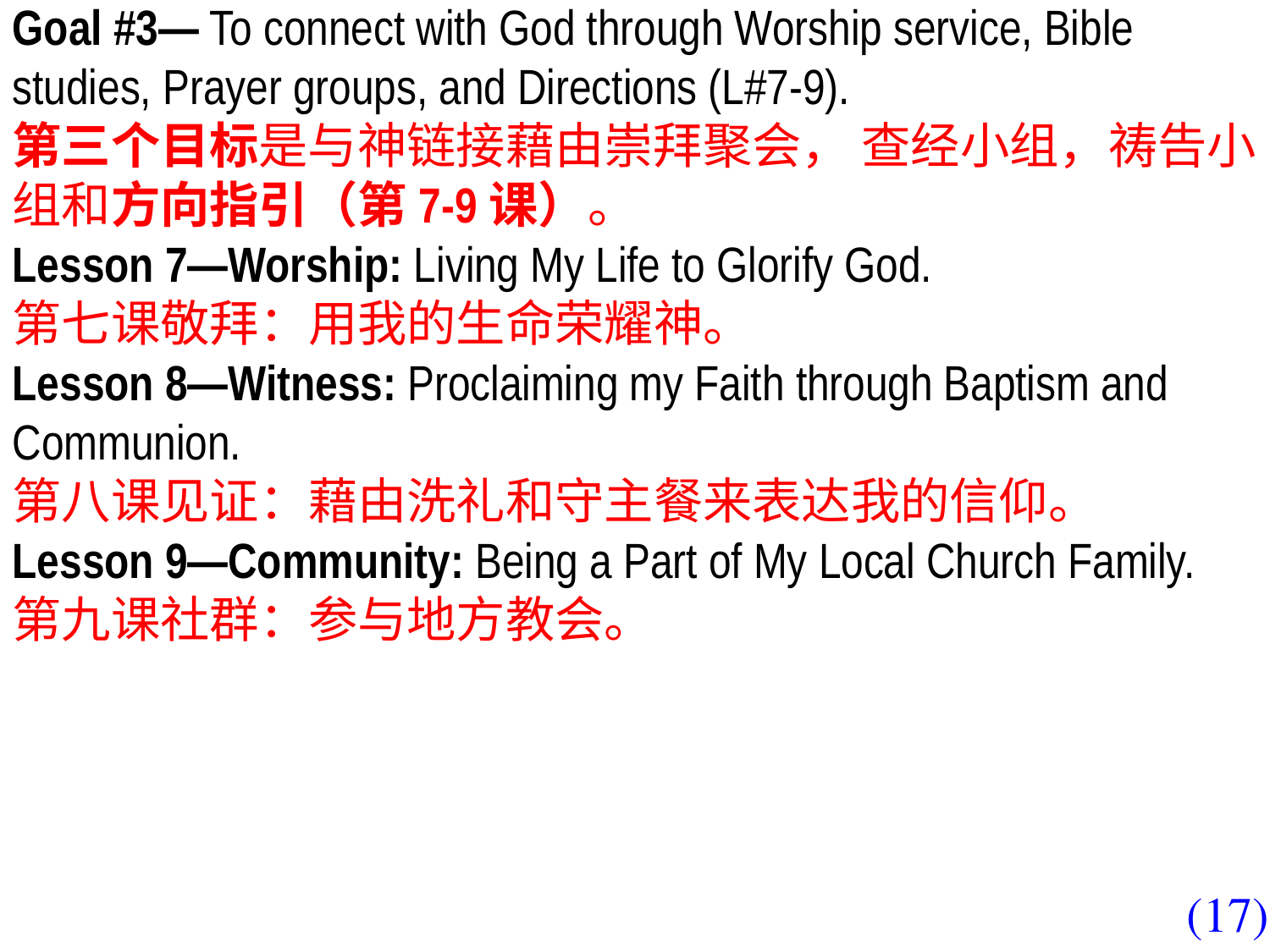

Goal #3— To connect with God through Worship service, Bible studies, Prayer groups, and Directions (L#7-9).
第三个目标是与神链接藉由崇拜聚会， 查经小组，祷告小组和方向指引（第7-9课）。
Lesson 7—Worship: Living My Life to Glorify God.
第七课敬拜：用我的生命荣耀神。
Lesson 8—Witness: Proclaiming my Faith through Baptism and Communion.
第八课见证：藉由洗礼和守主餐来表达我的信仰。
Lesson 9—Community: Being a Part of My Local Church Family. 第九课社群：参与地方教会。

(17)